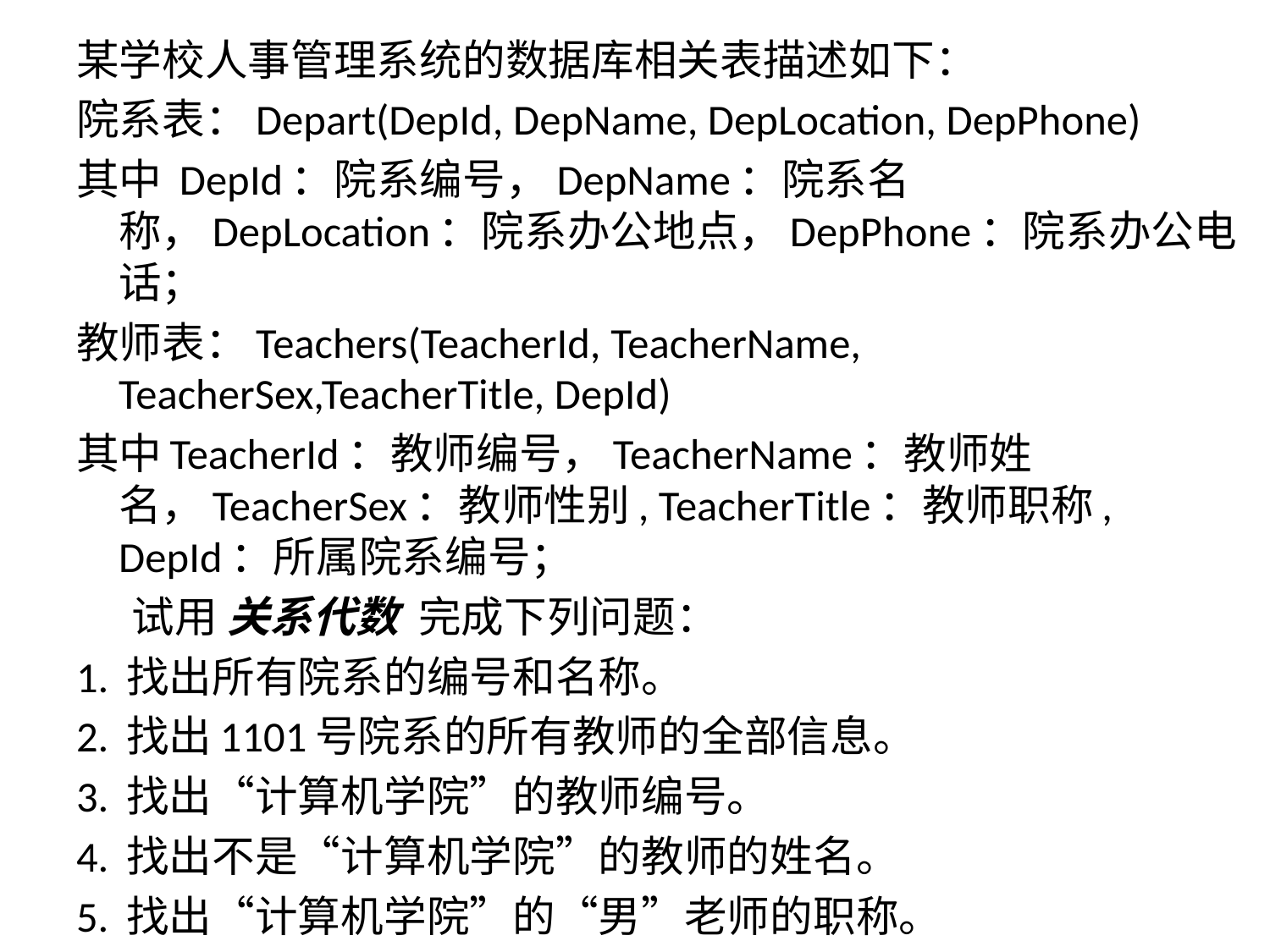

某学校人事管理系统的数据库相关表描述如下：
院系表：Depart(DepId, DepName, DepLocation, DepPhone)
其中 DepId：院系编号，DepName：院系名称，DepLocation：院系办公地点，DepPhone：院系办公电话；
教师表：Teachers(TeacherId, TeacherName, TeacherSex,TeacherTitle, DepId)
其中TeacherId：教师编号，TeacherName：教师姓名，TeacherSex：教师性别, TeacherTitle：教师职称,  DepId：所属院系编号；
     试用 关系代数  完成下列问题：
1. 找出所有院系的编号和名称。
2. 找出1101号院系的所有教师的全部信息。
3. 找出“计算机学院”的教师编号。
4. 找出不是“计算机学院”的教师的姓名。
5. 找出“计算机学院”的“男”老师的职称。